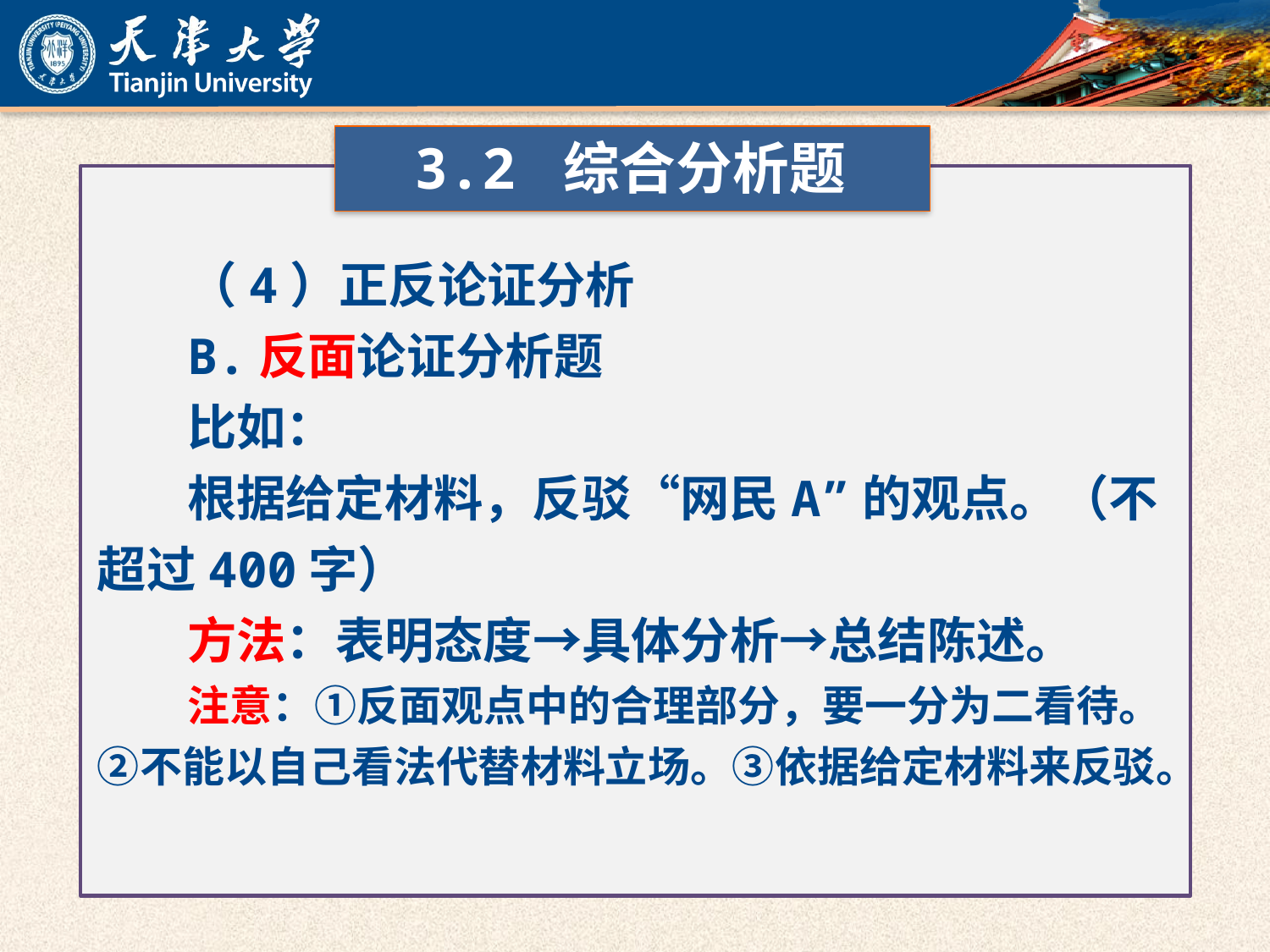

3.2 综合分析题

（4）正反论证分析
B.反面论证分析题
比如：
根据给定材料，反驳“网民A”的观点。（不超过400字）
方法：表明态度→具体分析→总结陈述。
注意：①反面观点中的合理部分，要一分为二看待。②不能以自己看法代替材料立场。③依据给定材料来反驳。